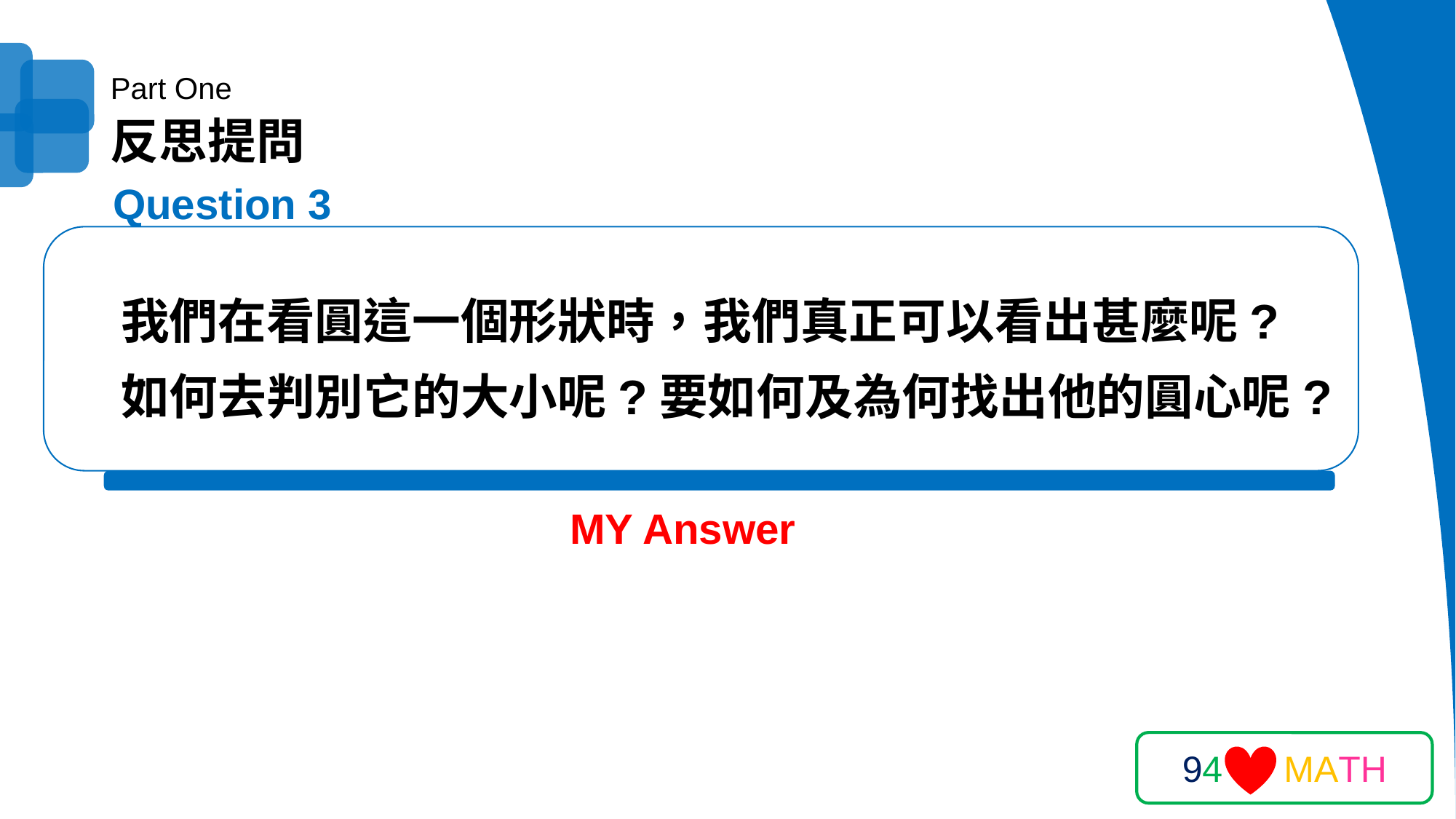

Part One
反思提問
Question 3

我們在看圓這一個形狀時，我們真正可以看出甚麼呢?
如何去判別它的大小呢?要如何及為何找出他的圓心呢?

MY Answer
94      MATH